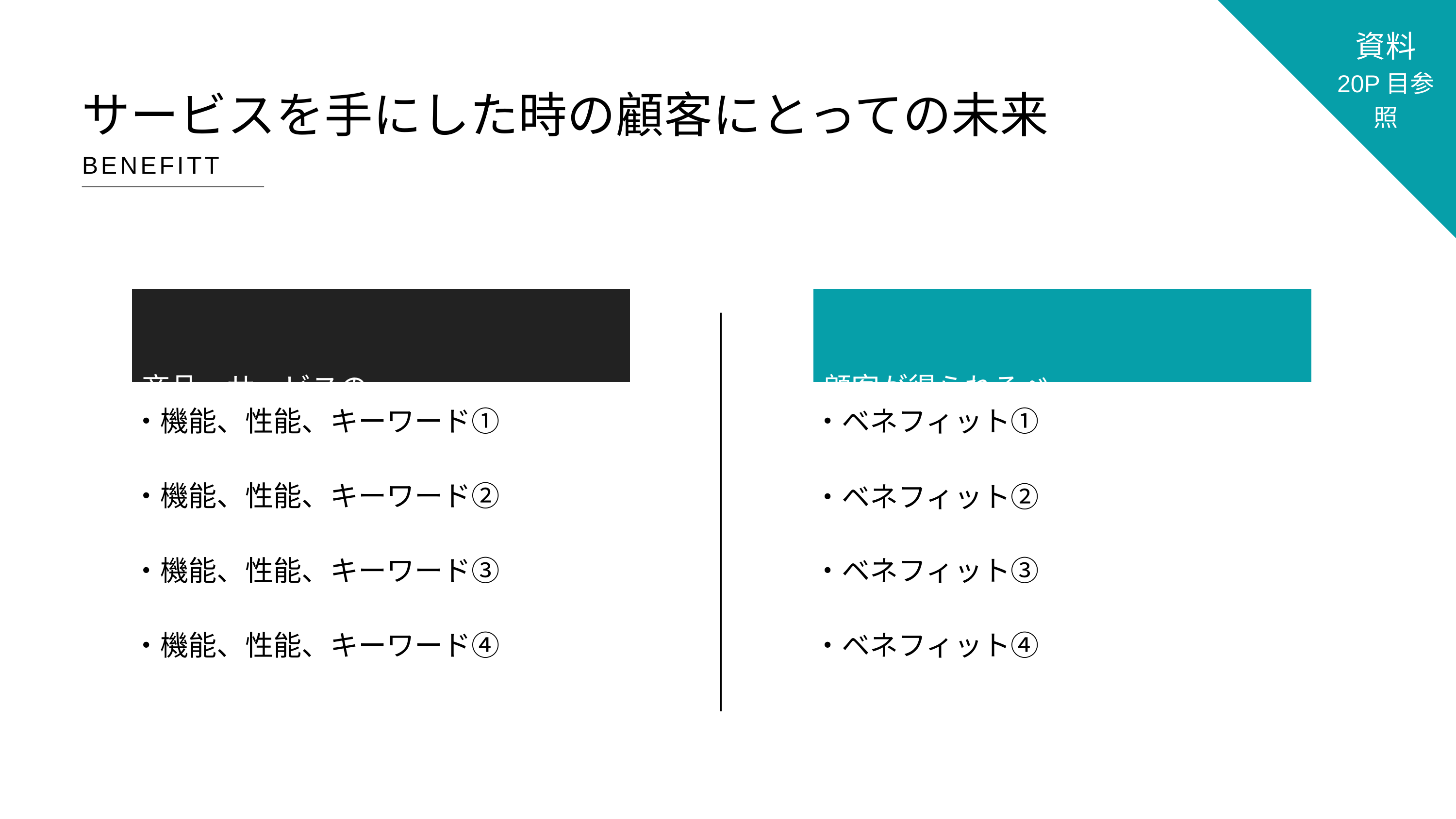

資料
20P目参照
サービスを手にした時の顧客にとっての未来
BENEFITT

商品・サービスの機能・性能

顧客が得られるベネフィット

・機能、性能、キーワード①
・ベネフィット①
・機能、性能、キーワード②
・ベネフィット②
・機能、性能、キーワード③
・ベネフィット③
・機能、性能、キーワード④
・ベネフィット④